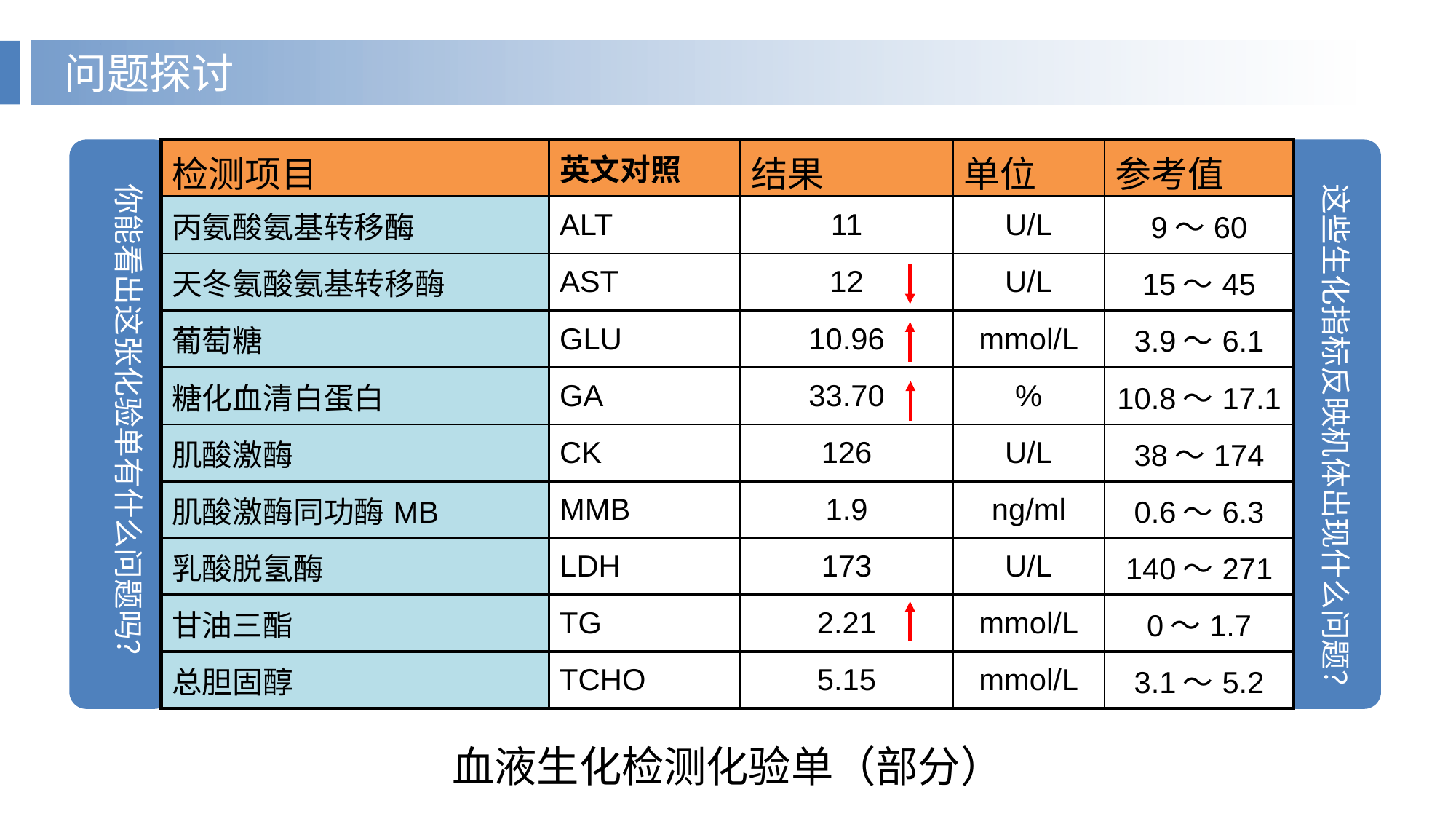

问题探讨

你能看出这张化验单有什么问题吗？

这些生化指标反映机体出现什么问题？
| 检测项目 | 英文对照 | 结果 | 单位 | 参考值 |
| --- | --- | --- | --- | --- |
| 丙氨酸氨基转移酶 | ALT | 11 | U/L | 9～60 |
| 天冬氨酸氨基转移酶 | AST | 12 | U/L | 15～45 |
| 葡萄糖 | GLU | 10.96 | mmol/L | 3.9～6.1 |
| 糖化血清白蛋白 | GA | 33.70 | % | 10.8～17.1 |
| 肌酸激酶 | CK | 126 | U/L | 38～174 |
| 肌酸激酶同功酶MB | MMB | 1.9 | ng/ml | 0.6～6.3 |
| 乳酸脱氢酶 | LDH | 173 | U/L | 140～271 |
| 甘油三酯 | TG | 2.21 | mmol/L | 0～1.7 |
| 总胆固醇 | TCHO | 5.15 | mmol/L | 3.1～5.2 |
血液生化检测化验单（部分）